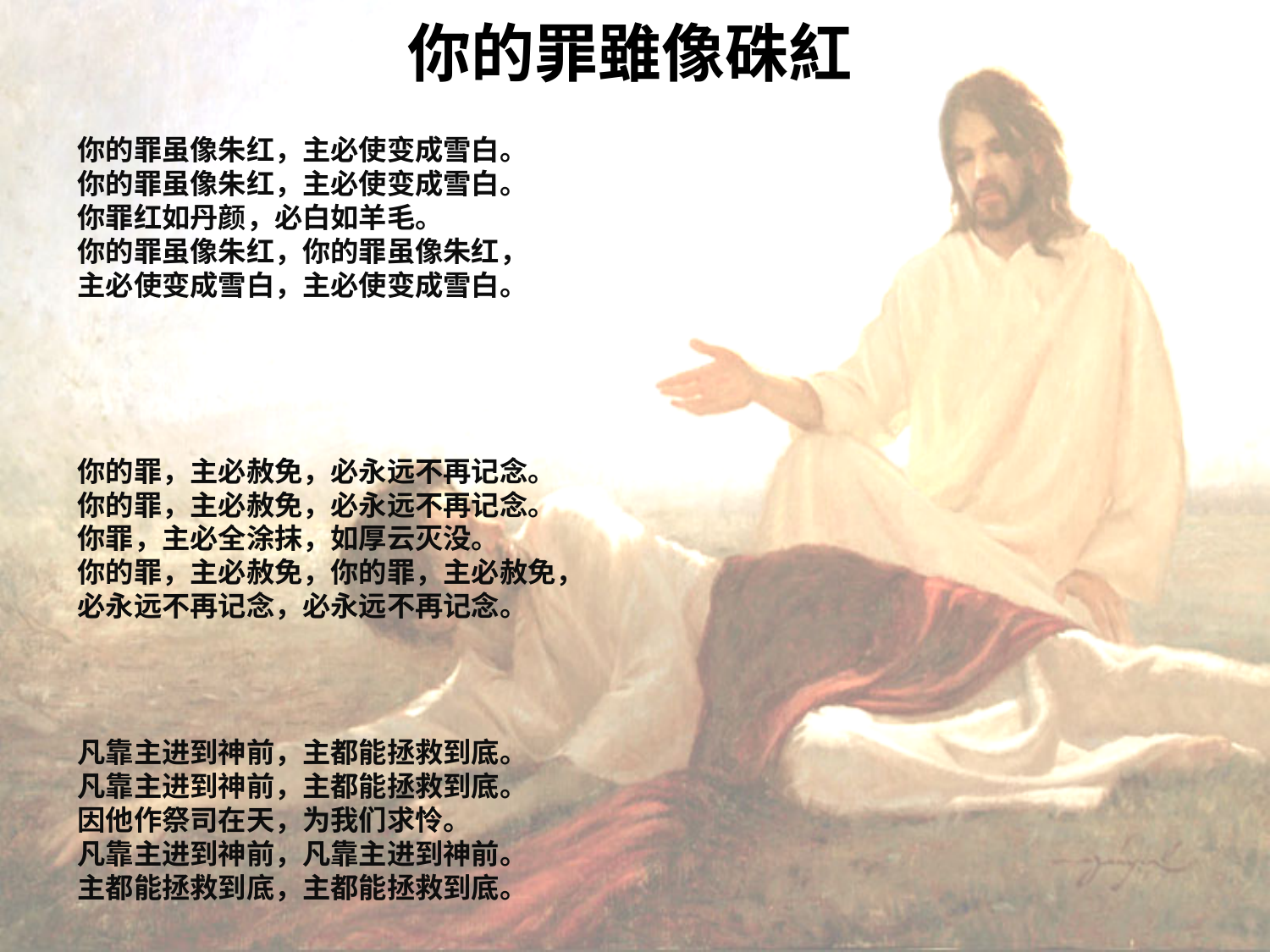

# 你的罪雖像硃紅
你的罪虽像朱红，主必使变成雪白。
你的罪虽像朱红，主必使变成雪白。
你罪红如丹颜，必白如羊毛。
你的罪虽像朱红，你的罪虽像朱红，
主必使变成雪白，主必使变成雪白。

你的罪，主必赦免，必永远不再记念。
你的罪，主必赦免，必永远不再记念。
你罪，主必全涂抹，如厚云灭没。
你的罪，主必赦免，你的罪，主必赦免，
必永远不再记念，必永远不再记念。

凡靠主进到神前，主都能拯救到底。
凡靠主进到神前，主都能拯救到底。
因他作祭司在天，为我们求怜。
凡靠主进到神前，凡靠主进到神前。
主都能拯救到底，主都能拯救到底。